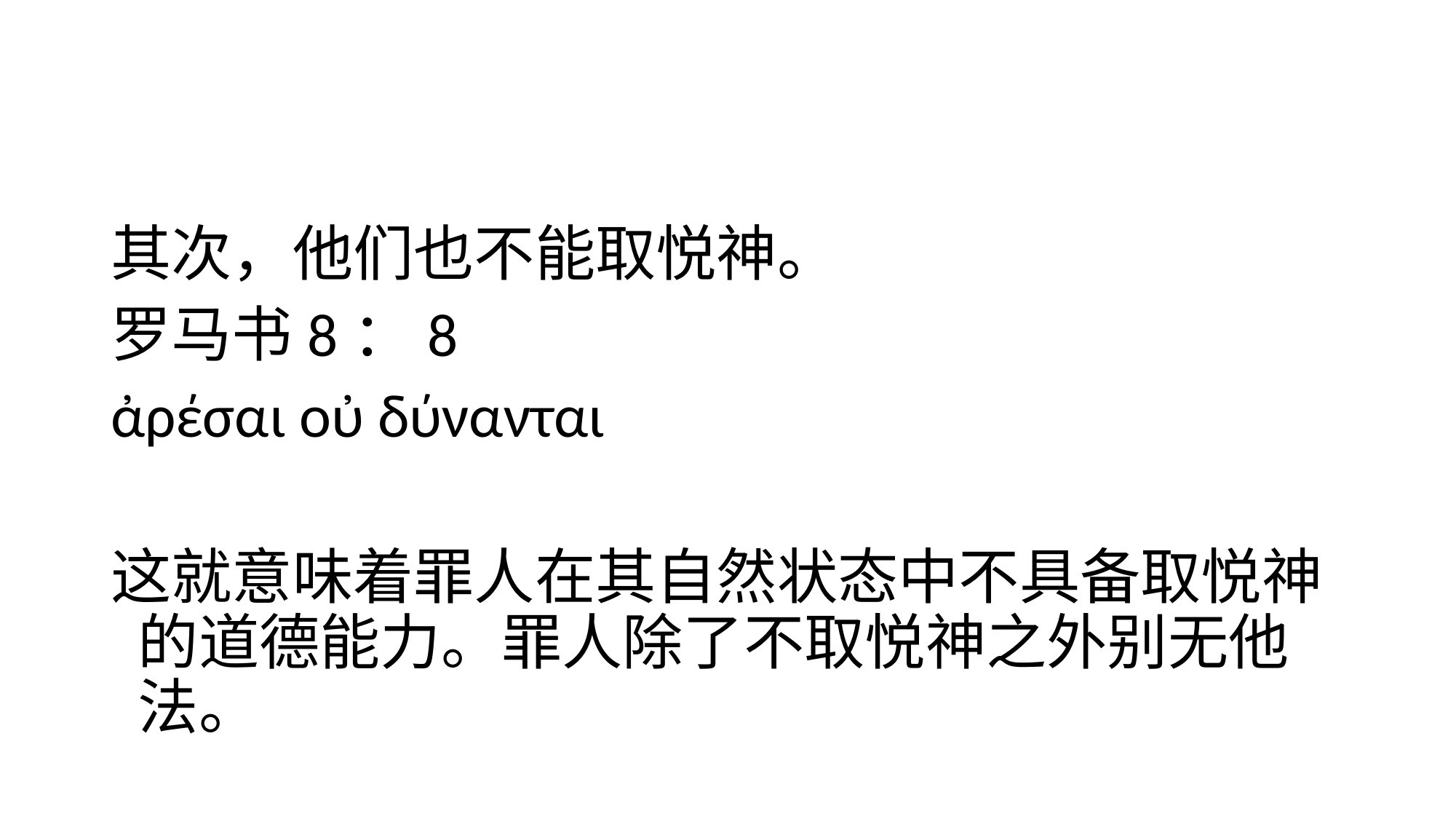

#
其次，他们也不能取悦神。
罗马书8：8
ἀρέσαι οὐ δύνανται

这就意味着罪人在其自然状态中不具备取悦神的道德能力。罪人除了不取悦神之外别无他法。